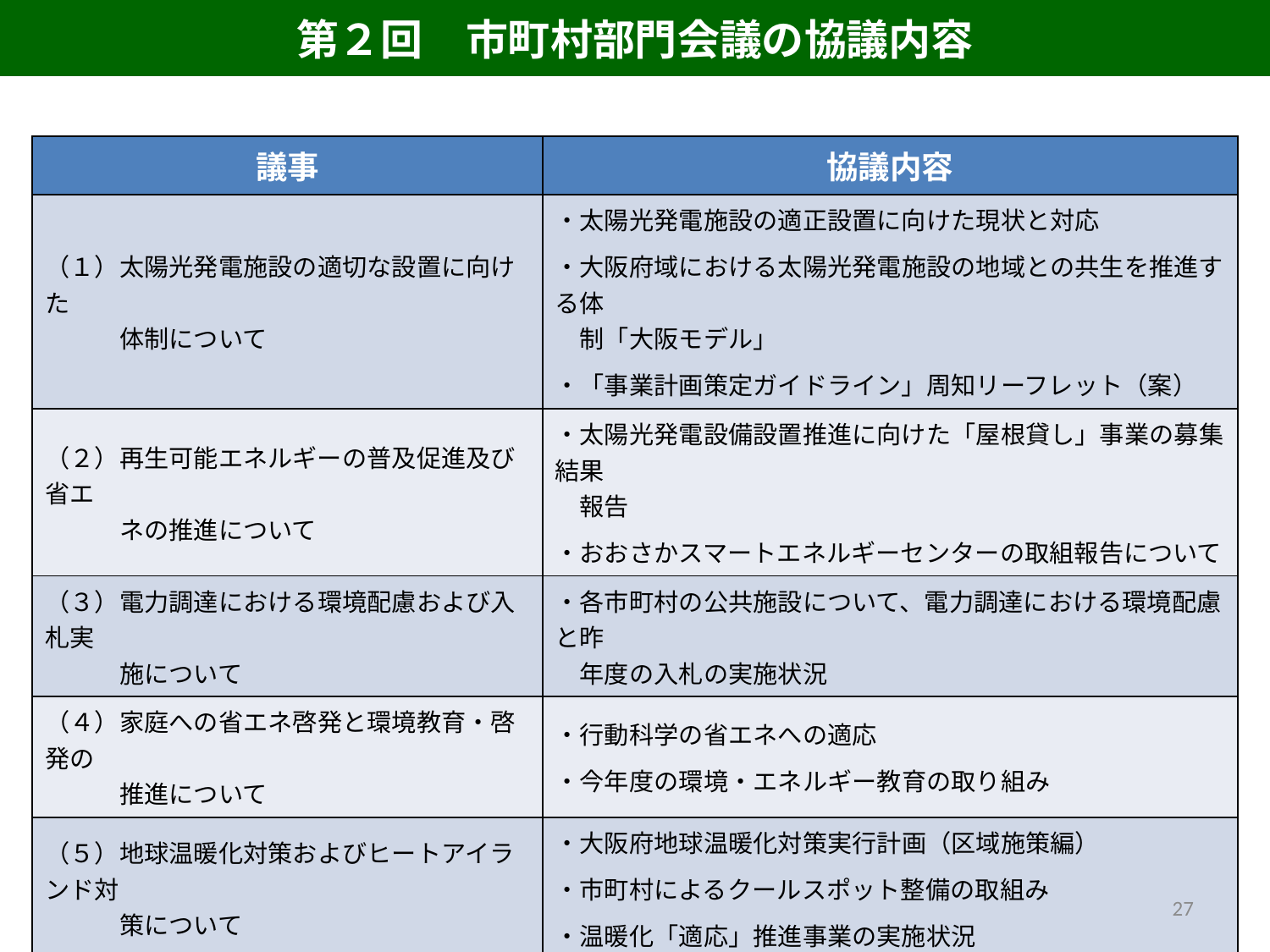

第２回　市町村部門会議の協議内容
| 議事 | 協議内容 |
| --- | --- |
| （１）太陽光発電施設の適切な設置に向けた　 　　　体制について | ・太陽光発電施設の適正設置に向けた現状と対応 ・大阪府域における太陽光発電施設の地域との共生を推進する体　 　制「大阪モデル」 ・「事業計画策定ガイドライン」周知リーフレット（案） |
| （２）再生可能エネルギーの普及促進及び省エ 　　　ネの推進について | ・太陽光発電設備設置推進に向けた「屋根貸し」事業の募集結果 　報告 ・おおさかスマートエネルギーセンターの取組報告について |
| （３）電力調達における環境配慮および入札実 　　　施について | ・各市町村の公共施設について、電力調達における環境配慮と昨 　年度の入札の実施状況 |
| （４）家庭への省エネ啓発と環境教育・啓発の 　　　推進について | ・行動科学の省エネへの適応 ・今年度の環境・エネルギー教育の取り組み |
| （５）地球温暖化対策およびヒートアイランド対 　　　策について | ・大阪府地球温暖化対策実行計画（区域施策編） ・市町村によるクールスポット整備の取組み ・温暖化「適応」推進事業の実施状況 |
| （６）その他（各主体からの情報提供等） | ・大阪府地球温暖化防止活動推進センターのセミナー実施 ・各市町村からの情報提供 |
27